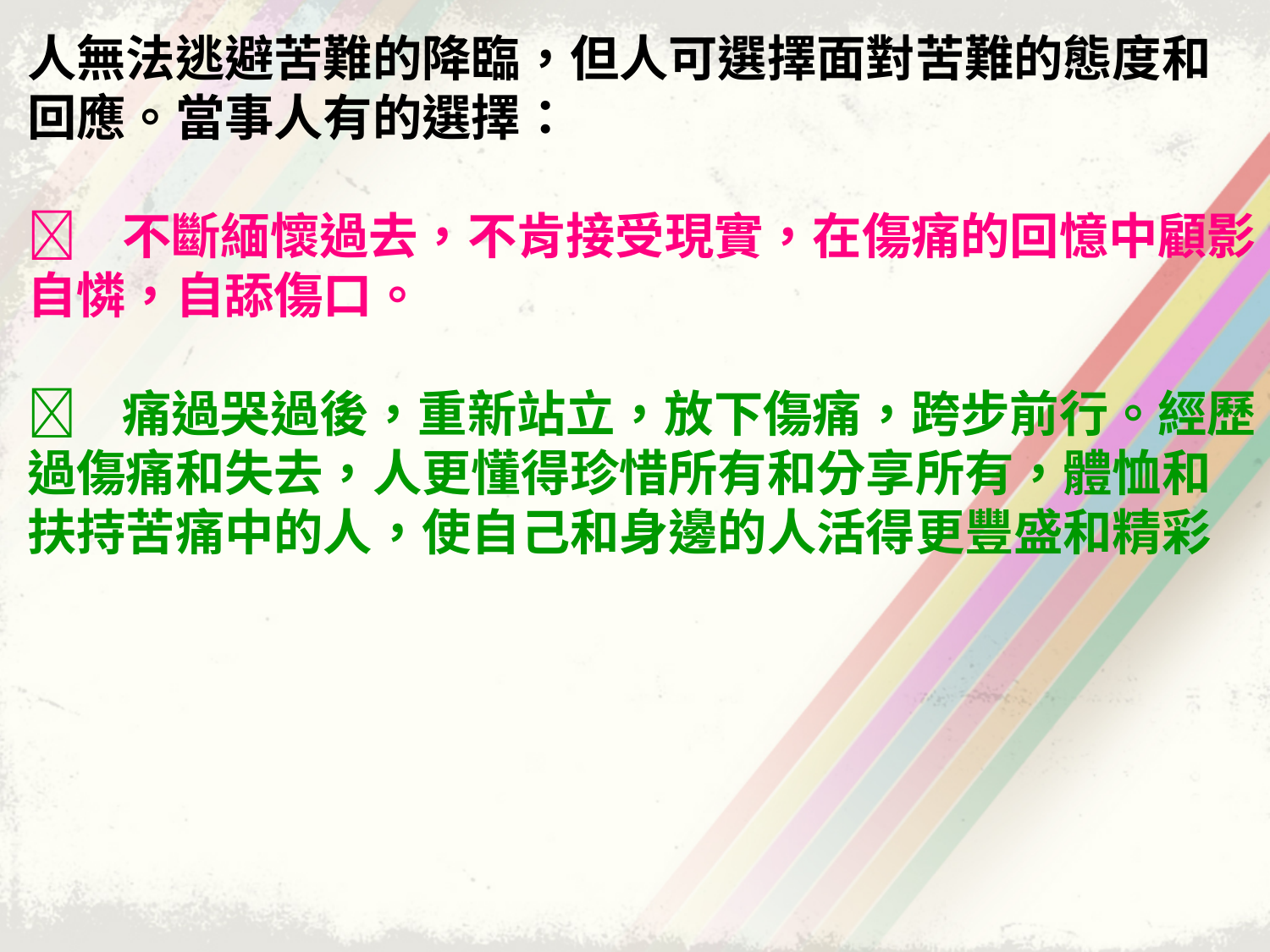

人無法逃避苦難的降臨，但人可選擇面對苦難的態度和回應。當事人有的選擇：

•   不斷緬懷過去，不肯接受現實，在傷痛的回憶中顧影自憐，自舔傷口。

•   痛過哭過後，重新站立，放下傷痛，跨步前行。經歷過傷痛和失去，人更懂得珍惜所有和分享所有，體恤和扶持苦痛中的人，使自己和身邊的人活得更豐盛和精彩